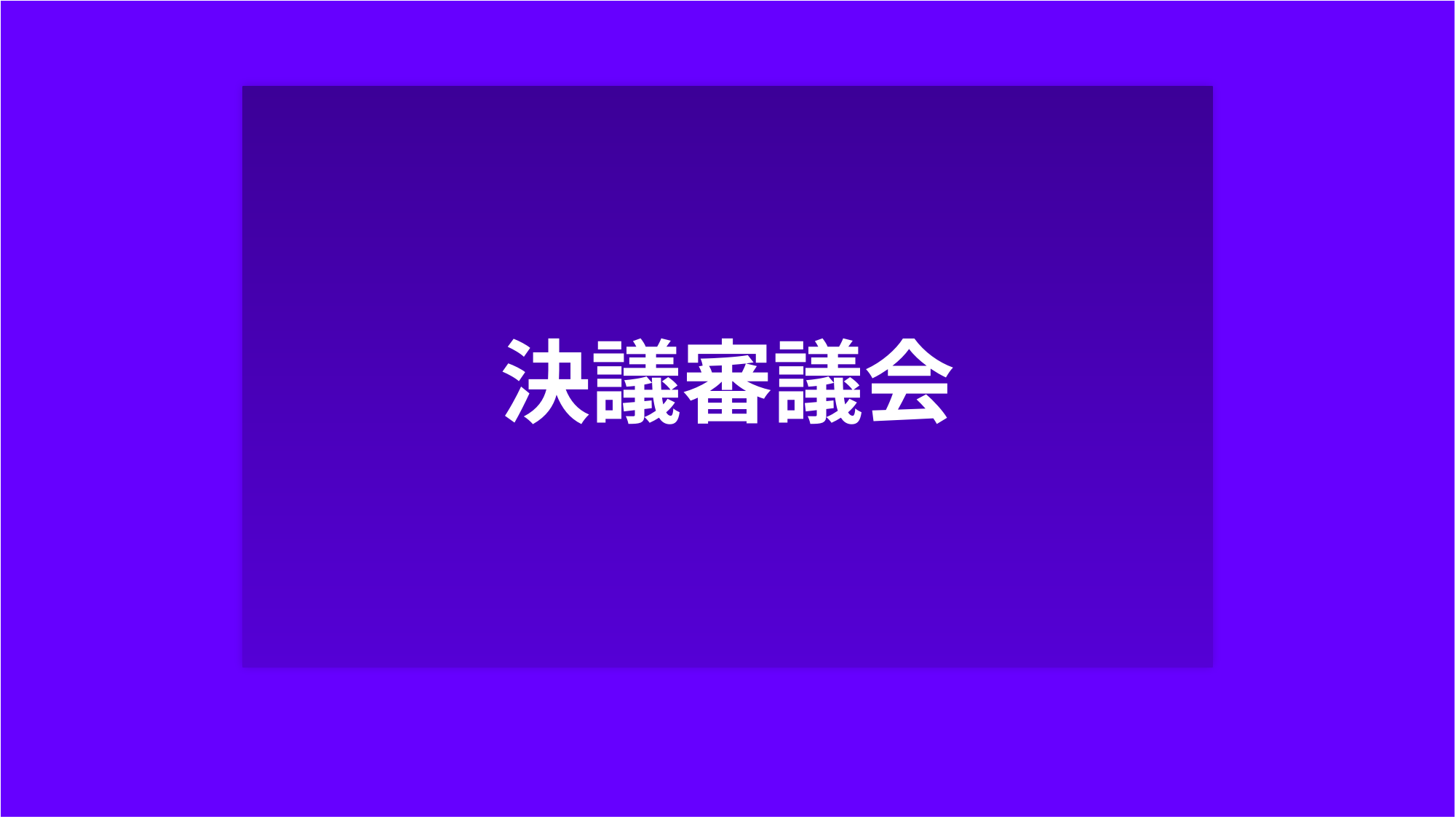

|  |
| --- |
| 決議審議会 |
| --- |